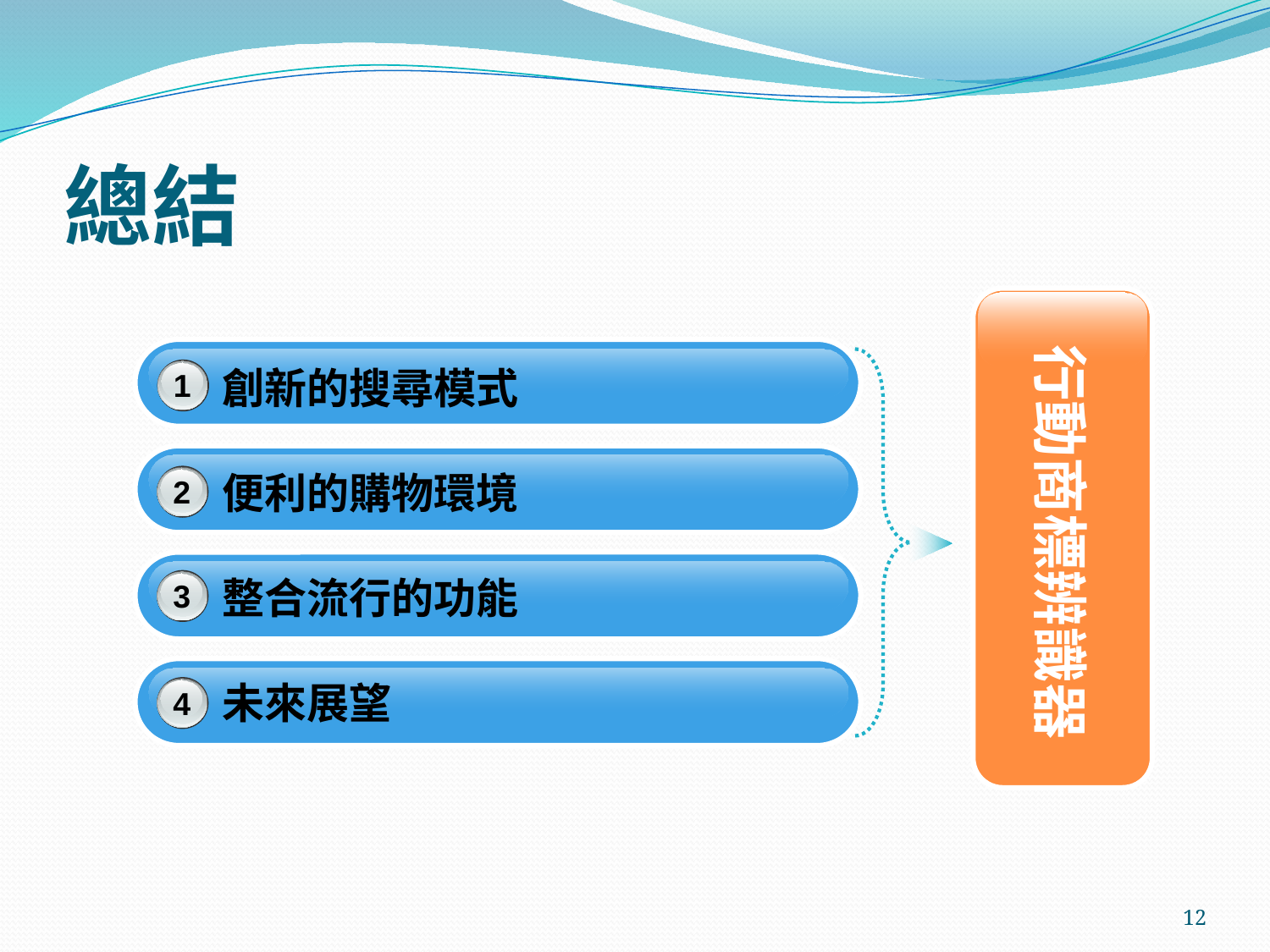

# 總結

行動商標辨識器

創新的搜尋模式

1

便利的購物環境

2

整合流行的功能

3

未來展望

4
12